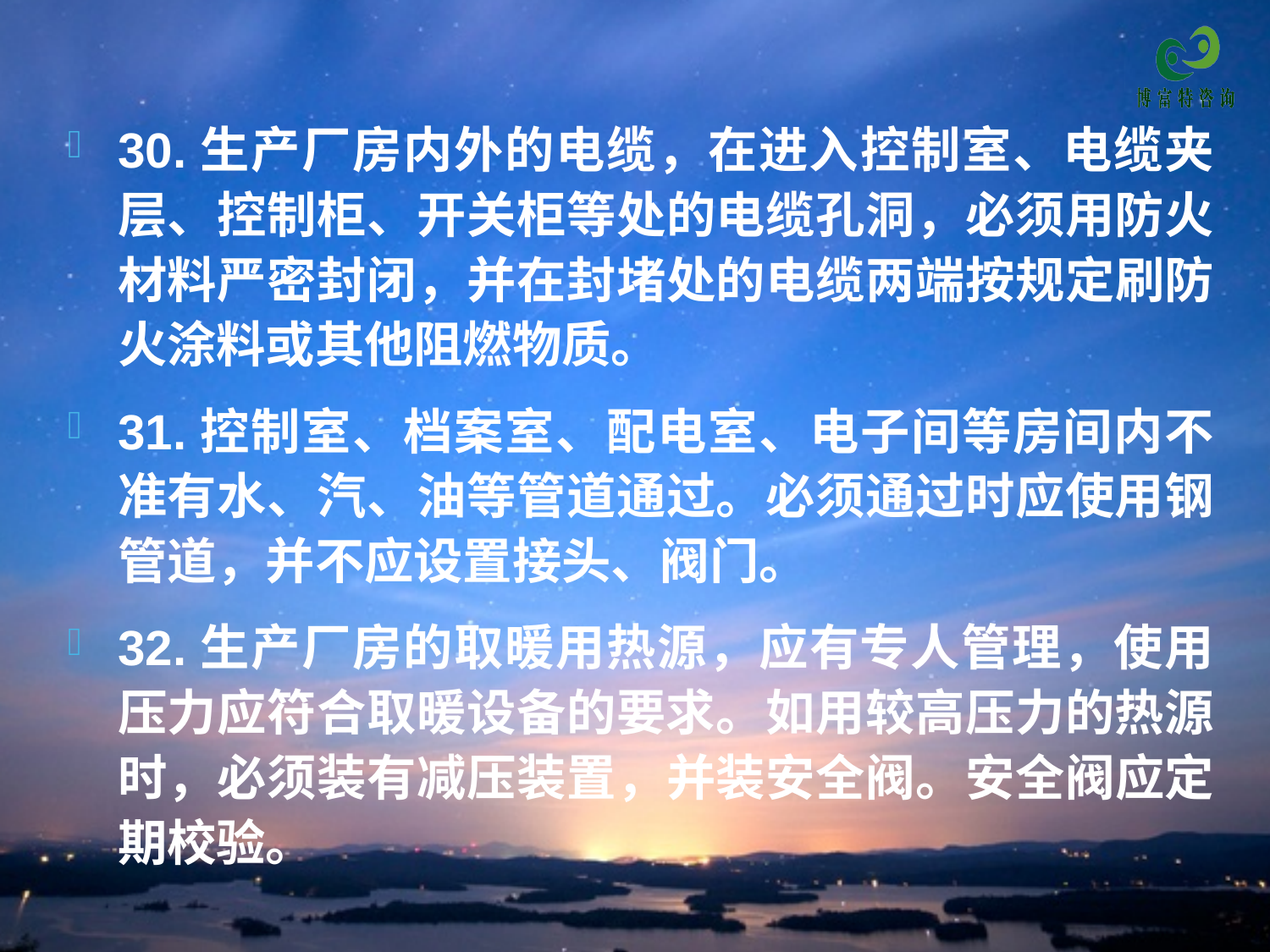

30.生产厂房内外的电缆，在进入控制室、电缆夹层、控制柜、开关柜等处的电缆孔洞，必须用防火材料严密封闭，并在封堵处的电缆两端按规定刷防火涂料或其他阻燃物质。
31.控制室、档案室、配电室、电子间等房间内不准有水、汽、油等管道通过。必须通过时应使用钢管道，并不应设置接头、阀门。
32.生产厂房的取暖用热源，应有专人管理，使用压力应符合取暖设备的要求。如用较高压力的热源时，必须装有减压装置，并装安全阀。安全阀应定期校验。